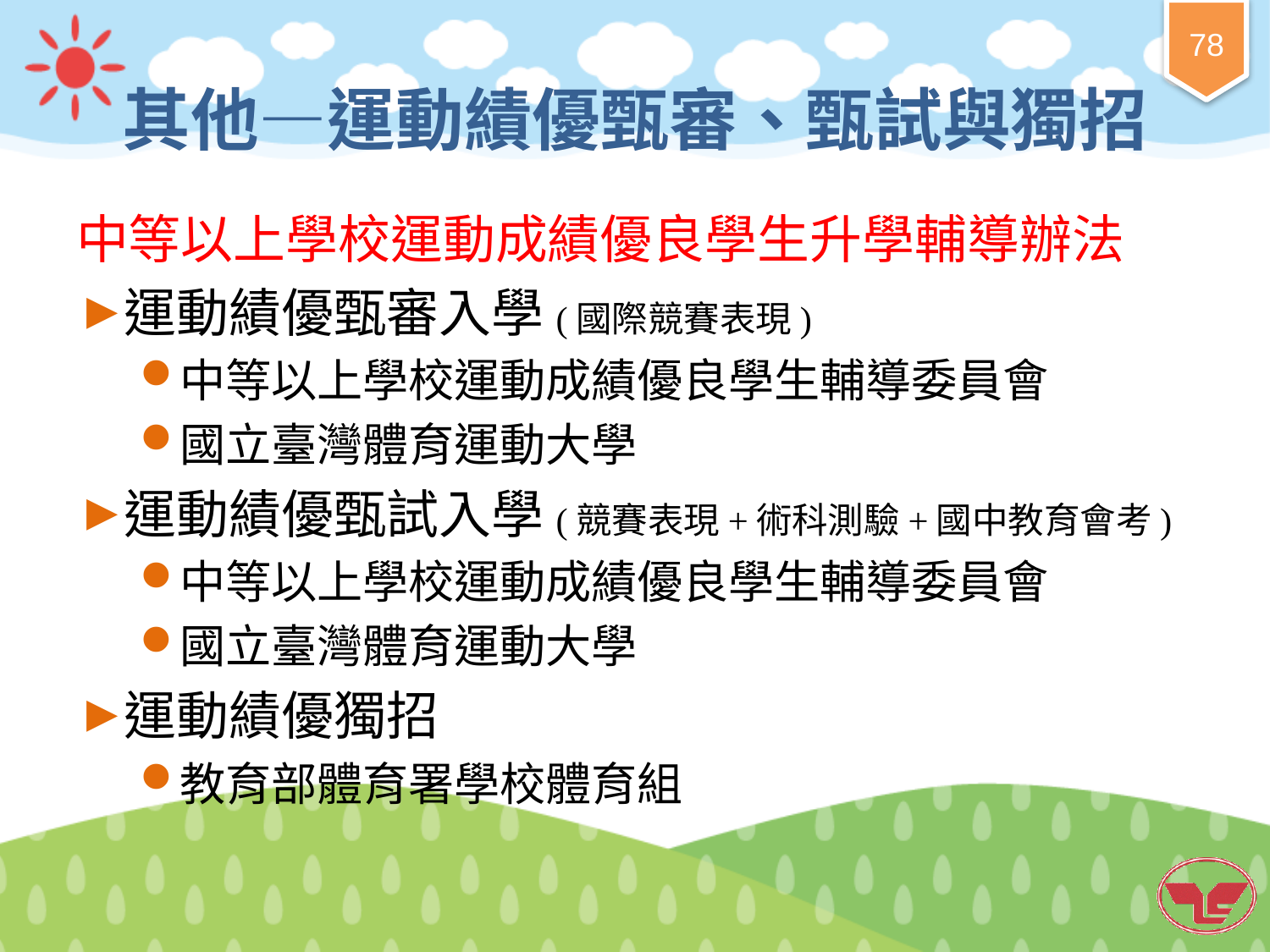

# 其他—運動績優甄審、甄試與獨招
中等以上學校運動成績優良學生升學輔導辦法
運動績優甄審入學(國際競賽表現)
中等以上學校運動成績優良學生輔導委員會
國立臺灣體育運動大學
運動績優甄試入學(競賽表現+術科測驗+國中教育會考)
中等以上學校運動成績優良學生輔導委員會
國立臺灣體育運動大學
運動績優獨招
教育部體育署學校體育組